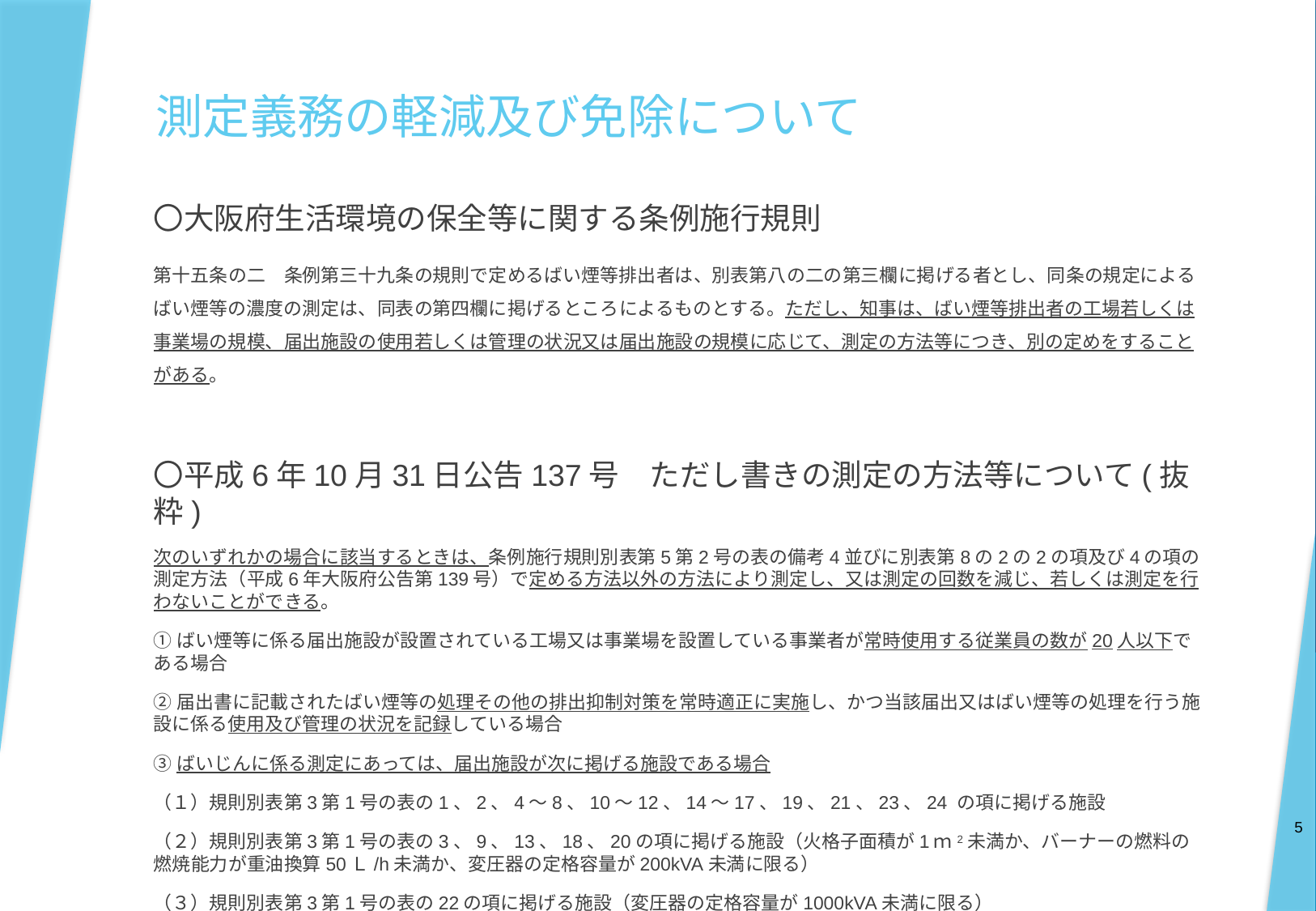

# 測定義務の軽減及び免除について
〇大阪府生活環境の保全等に関する条例施行規則
第十五条の二　条例第三十九条の規則で定めるばい煙等排出者は、別表第八の二の第三欄に掲げる者とし、同条の規定によるばい煙等の濃度の測定は、同表の第四欄に掲げるところによるものとする。ただし、知事は、ばい煙等排出者の工場若しくは事業場の規模、届出施設の使用若しくは管理の状況又は届出施設の規模に応じて、測定の方法等につき、別の定めをすることがある。

〇平成6年10月31日公告137号　ただし書きの測定の方法等について(抜粋)
次のいずれかの場合に該当するときは、条例施行規則別表第5第2号の表の備考4並びに別表第8の2の2の項及び4の項の測定方法（平成6年大阪府公告第139号）で定める方法以外の方法により測定し、又は測定の回数を減じ、若しくは測定を行わないことができる。
①ばい煙等に係る届出施設が設置されている工場又は事業場を設置している事業者が常時使用する従業員の数が20人以下である場合
②届出書に記載されたばい煙等の処理その他の排出抑制対策を常時適正に実施し、かつ当該届出又はばい煙等の処理を行う施設に係る使用及び管理の状況を記録している場合
③ばいじんに係る測定にあっては、届出施設が次に掲げる施設である場合
（１）規則別表第3第1号の表の1、2、4～8、10～12、14～17、19、21、23、24 の項に掲げる施設
（２）規則別表第3第1号の表の3、9、13、18、20の項に掲げる施設（火格子面積が1ｍ2未満か、バーナーの燃料の燃焼能力が重油換算50Ｌ/h未満か、変圧器の定格容量が200kVA未満に限る）
（３）規則別表第3第1号の表の22の項に掲げる施設（変圧器の定格容量が1000kVA未満に限る）

5